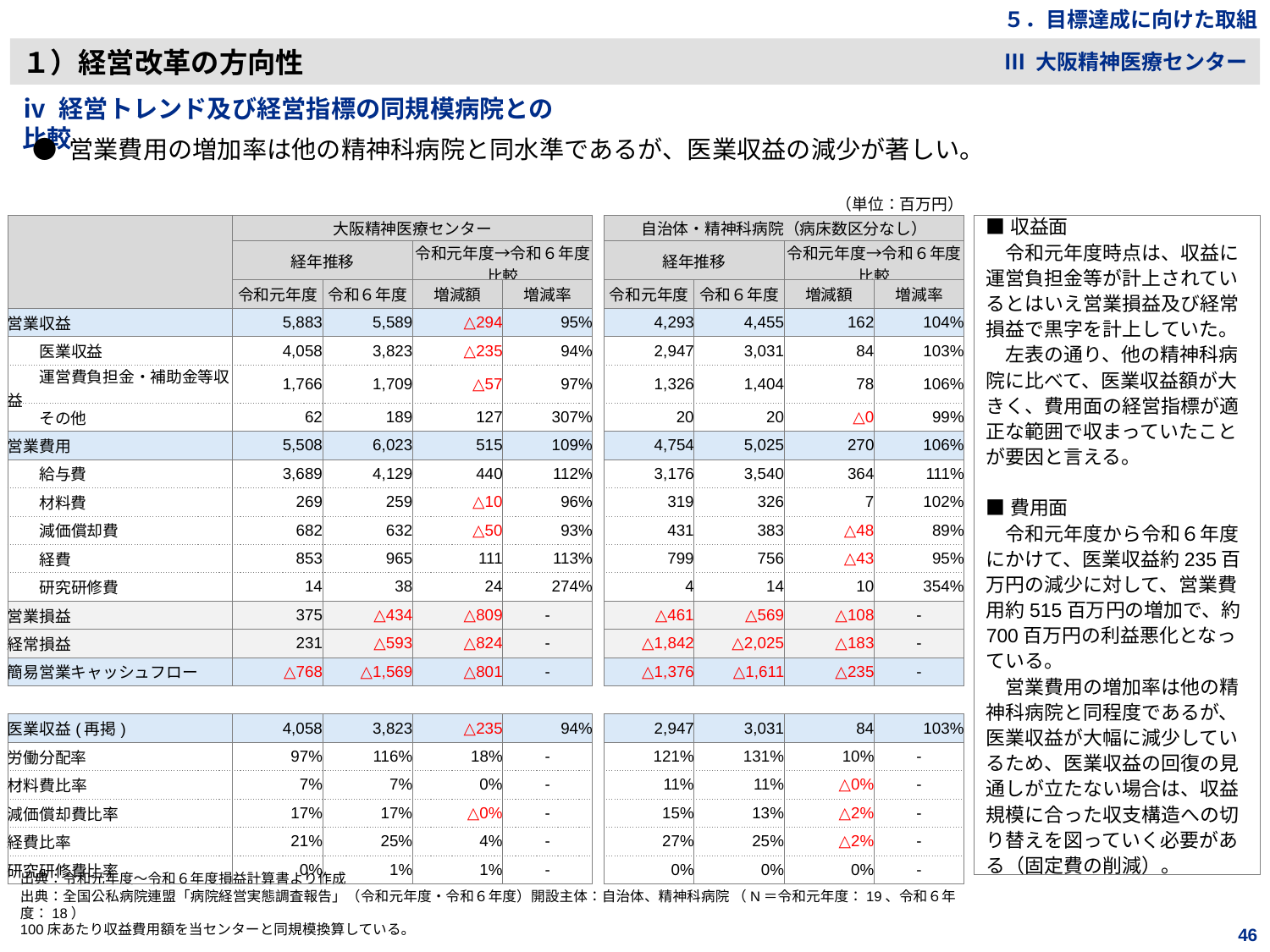

５．目標達成に向けた取組
１）経営改革の方向性
Ⅲ 大阪精神医療センター
ⅳ 経営トレンド及び経営指標の同規模病院との比較

● 営業費用の増加率は他の精神科病院と同水準であるが、医業収益の減少が著しい。
（単位：百万円）
■収益面
　令和元年度時点は、収益に運営負担金等が計上されているとはいえ営業損益及び経常損益で黒字を計上していた。
　左表の通り、他の精神科病院に比べて、医業収益額が大きく、費用面の経営指標が適正な範囲で収まっていたことが要因と言える。

■費用面
　令和元年度から令和６年度にかけて、医業収益約235百万円の減少に対して、営業費用約515百万円の増加で、約700百万円の利益悪化となっている。
　営業費用の増加率は他の精神科病院と同程度であるが、医業収益が大幅に減少しているため、医業収益の回復の見通しが立たない場合は、収益規模に合った収支構造への切り替えを図っていく必要がある（固定費の削減）。
|  | 大阪精神医療センター |  |  |  |  | 自治体・精神科病院（病床数区分なし） |  |  |  |
| --- | --- | --- | --- | --- | --- | --- | --- | --- | --- |
|  | 経年推移 |  | 令和元年度→令和６年度 比較 |  |  | 経年推移 |  | 令和元年度→令和６年度 比較 |  |
|  | 令和元年度 | 令和６年度 | 増減額 | 増減率 |  | 令和元年度 | 令和６年度 | 増減額 | 増減率 |
| 営業収益 | 5,883 | 5,589 | △294 | 95% |  | 4,293 | 4,455 | 162 | 104% |
| 医業収益 | 4,058 | 3,823 | △235 | 94% |  | 2,947 | 3,031 | 84 | 103% |
| 運営費負担金・補助金等収益 | 1,766 | 1,709 | △57 | 97% |  | 1,326 | 1,404 | 78 | 106% |
| その他 | 62 | 189 | 127 | 307% |  | 20 | 20 | △0 | 99% |
| 営業費用 | 5,508 | 6,023 | 515 | 109% |  | 4,754 | 5,025 | 270 | 106% |
| 給与費 | 3,689 | 4,129 | 440 | 112% |  | 3,176 | 3,540 | 364 | 111% |
| 材料費 | 269 | 259 | △10 | 96% |  | 319 | 326 | 7 | 102% |
| 減価償却費 | 682 | 632 | △50 | 93% |  | 431 | 383 | △48 | 89% |
| 経費 | 853 | 965 | 111 | 113% |  | 799 | 756 | △43 | 95% |
| 研究研修費 | 14 | 38 | 24 | 274% |  | 4 | 14 | 10 | 354% |
| 営業損益 | 375 | △434 | △809 | - |  | △461 | △569 | △108 | - |
| 経常損益 | 231 | △593 | △824 | - |  | △1,842 | △2,025 | △183 | - |
| 簡易営業キャッシュフロー | △768 | △1,569 | △801 | - |  | △1,376 | △1,611 | △235 | - |
|  |  |  |  |  |  |  |  |  |  |
| 医業収益(再掲) | 4,058 | 3,823 | △235 | 94% |  | 2,947 | 3,031 | 84 | 103% |
| 労働分配率 | 97% | 116% | 18% | - |  | 121% | 131% | 10% | - |
| 材料費比率 | 7% | 7% | 0% | - |  | 11% | 11% | △0% | - |
| 減価償却費比率 | 17% | 17% | △0% | - |  | 15% | 13% | △2% | - |
| 経費比率 | 21% | 25% | 4% | - |  | 27% | 25% | △2% | - |
| 研究研修費比率 | 0% | 1% | 1% | - |  | 0% | 0% | 0% | - |
出典：令和元年度～令和６年度損益計算書より作成
出典：全国公私病院連盟「病院経営実態調査報告」（令和元年度・令和６年度）開設主体：自治体、精神科病院 （N＝令和元年度：19、令和６年度：18）
100床あたり収益費用額を当センターと同規模換算している。
46